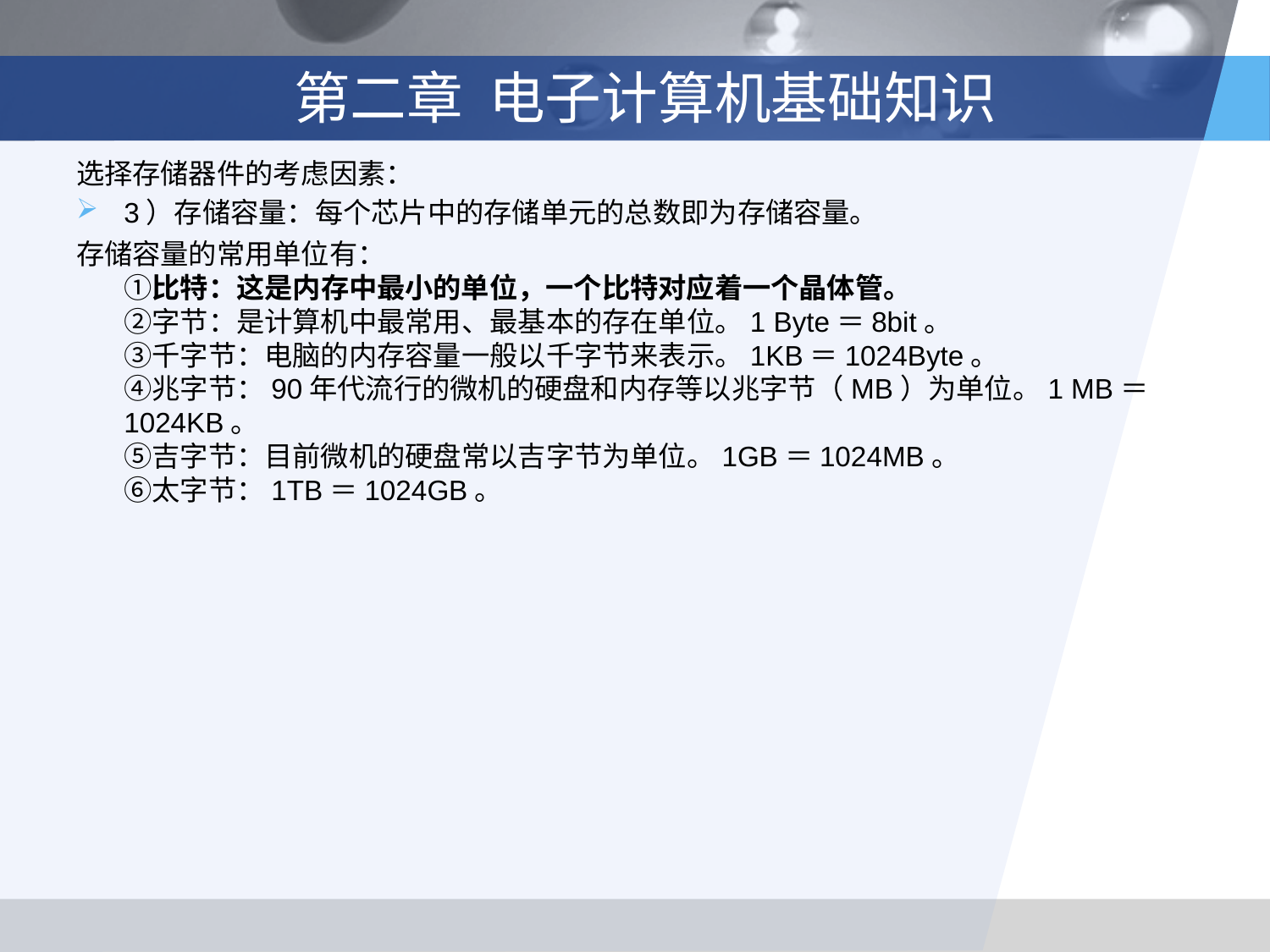

# 第二章  电子计算机基础知识
选择存储器件的考虑因素：
3）存储容量：每个芯片中的存储单元的总数即为存储容量。
存储容量的常用单位有：
①比特：这是内存中最小的单位，一个比特对应着一个晶体管。
②字节：是计算机中最常用、最基本的存在单位。1 Byte＝8bit。
③千字节：电脑的内存容量一般以千字节来表示。1KB＝1024Byte。
④兆字节：90年代流行的微机的硬盘和内存等以兆字节（MB）为单位。1 MB＝1024KB。
⑤吉字节：目前微机的硬盘常以吉字节为单位。1GB＝1024MB。
⑥太字节：1TB＝1024GB。